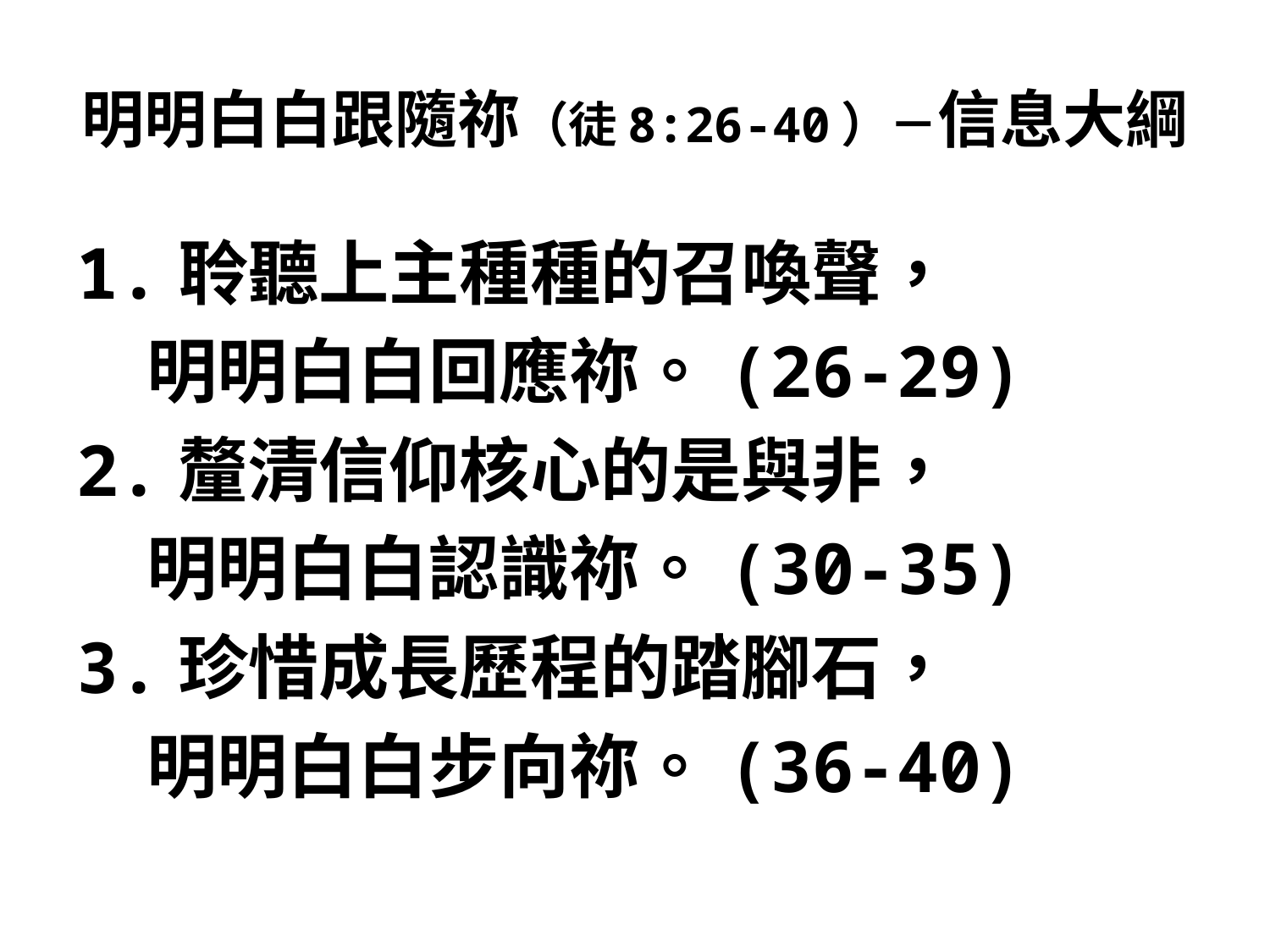

# 明明白白跟隨祢（徒8:26-40）－信息大綱
1.聆聽上主種種的召喚聲，
　明明白白回應祢。(26-29)
2.釐清信仰核心的是與非，
　明明白白認識祢。(30-35)
3.珍惜成長歷程的踏腳石，
　明明白白步向祢。(36-40)